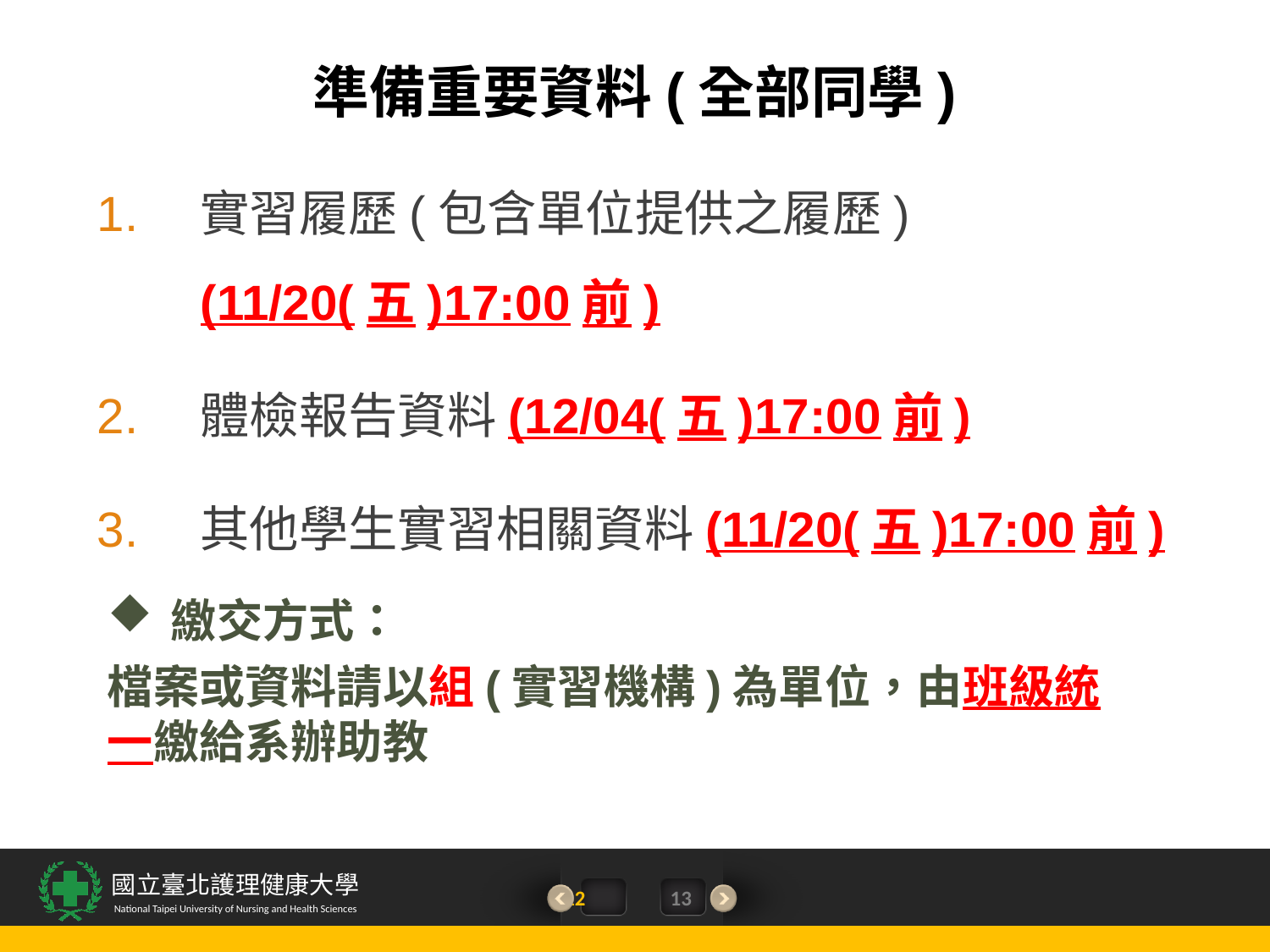

# 準備重要資料(全部同學)
實習履歷(包含單位提供之履歷) (11/20(五)17:00前)
體檢報告資料(12/04(五)17:00前)
其他學生實習相關資料(11/20(五)17:00前)

繳交方式：
檔案或資料請以組(實習機構)為單位，由班級統一繳給系辦助教